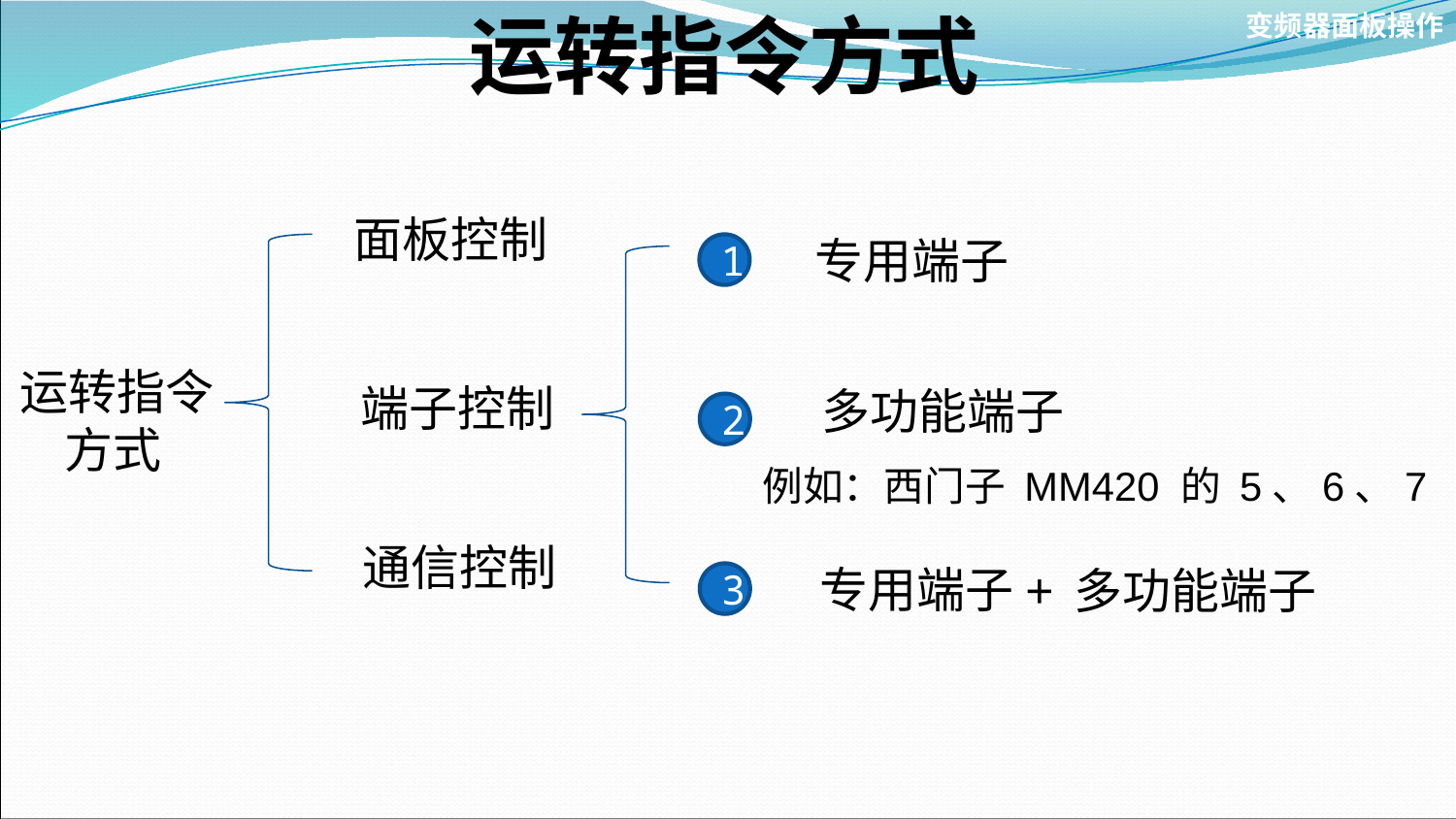

运转指令方式
变频器面板操作
面板控制
专用端子

1

运转指令
   方式
端子控制
多功能端子
2
例如：西门子 MM420 的 5、6、7
通信控制
专用端子+
多功能端子
3
6